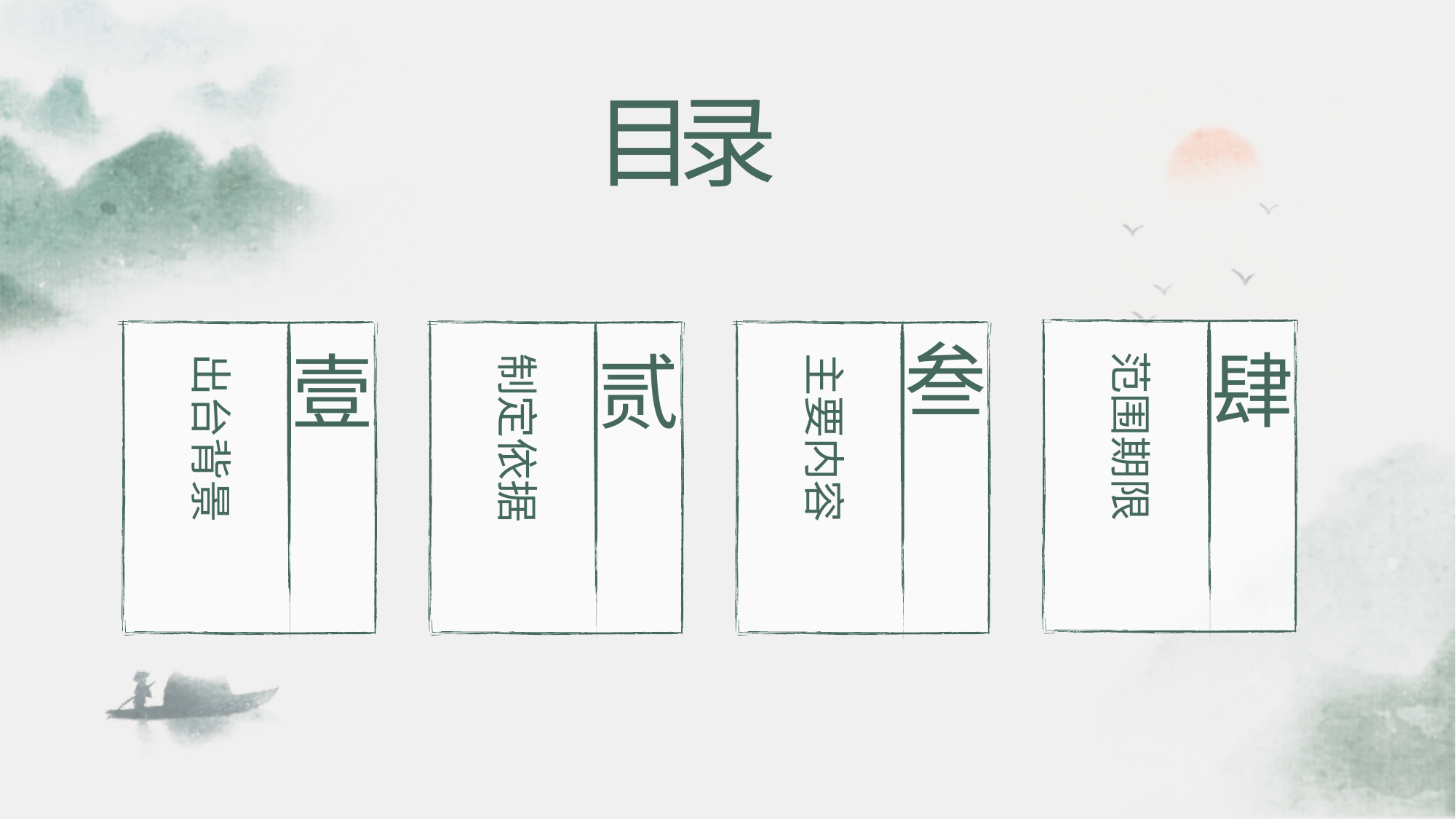

目 录

肆
壹
贰
叁
范围期限
出台背景
制定依据
主要内容